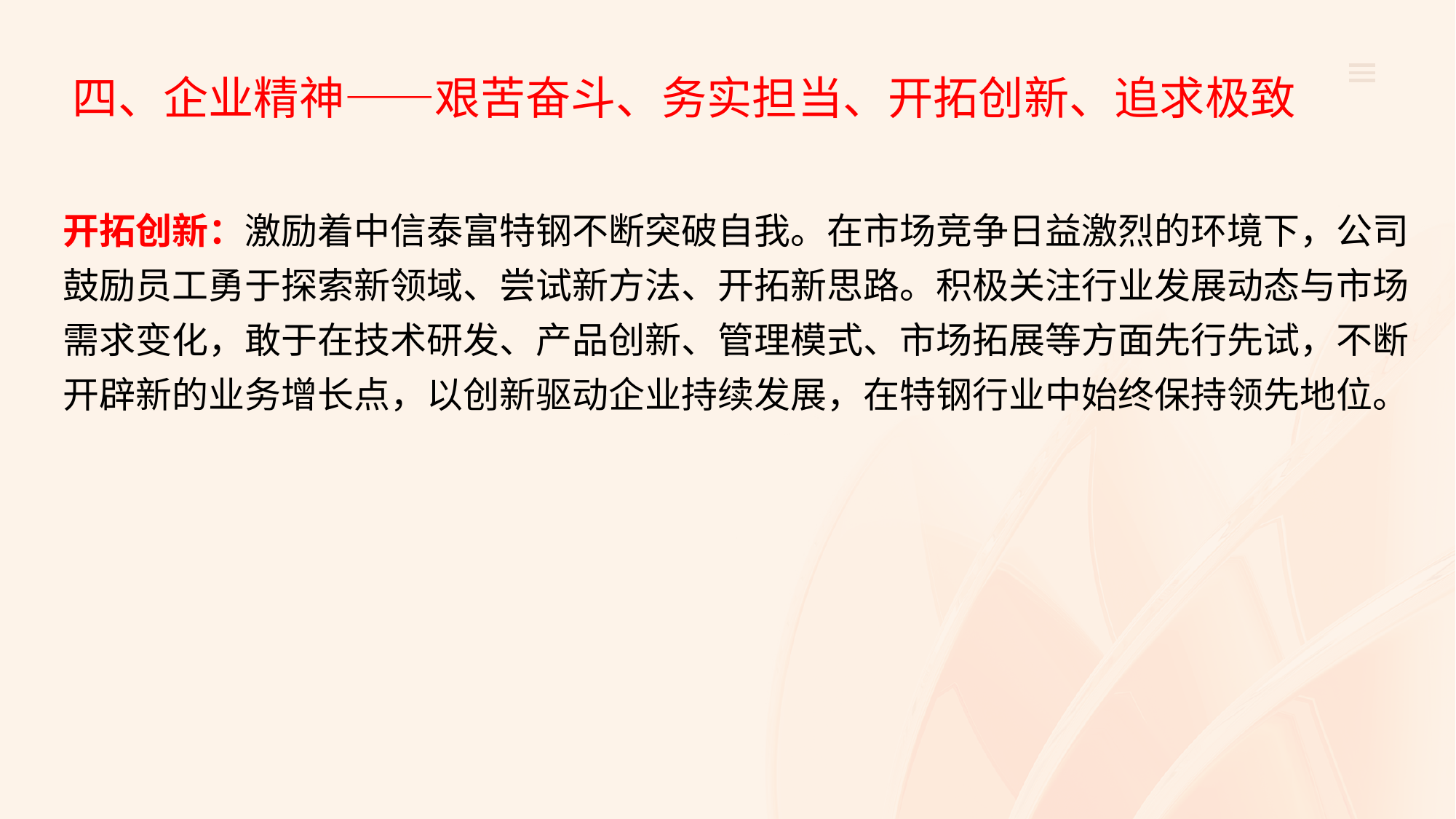

四、企业精神——艰苦奋斗、务实担当、开拓创新、追求极致
开拓创新：激励着中信泰富特钢不断突破自我。在市场竞争日益激烈的环境下，公司鼓励员工勇于探索新领域、尝试新方法、开拓新思路。积极关注行业发展动态与市场需求变化，敢于在技术研发、产品创新、管理模式、市场拓展等方面先行先试，不断开辟新的业务增长点，以创新驱动企业持续发展，在特钢行业中始终保持领先地位。​